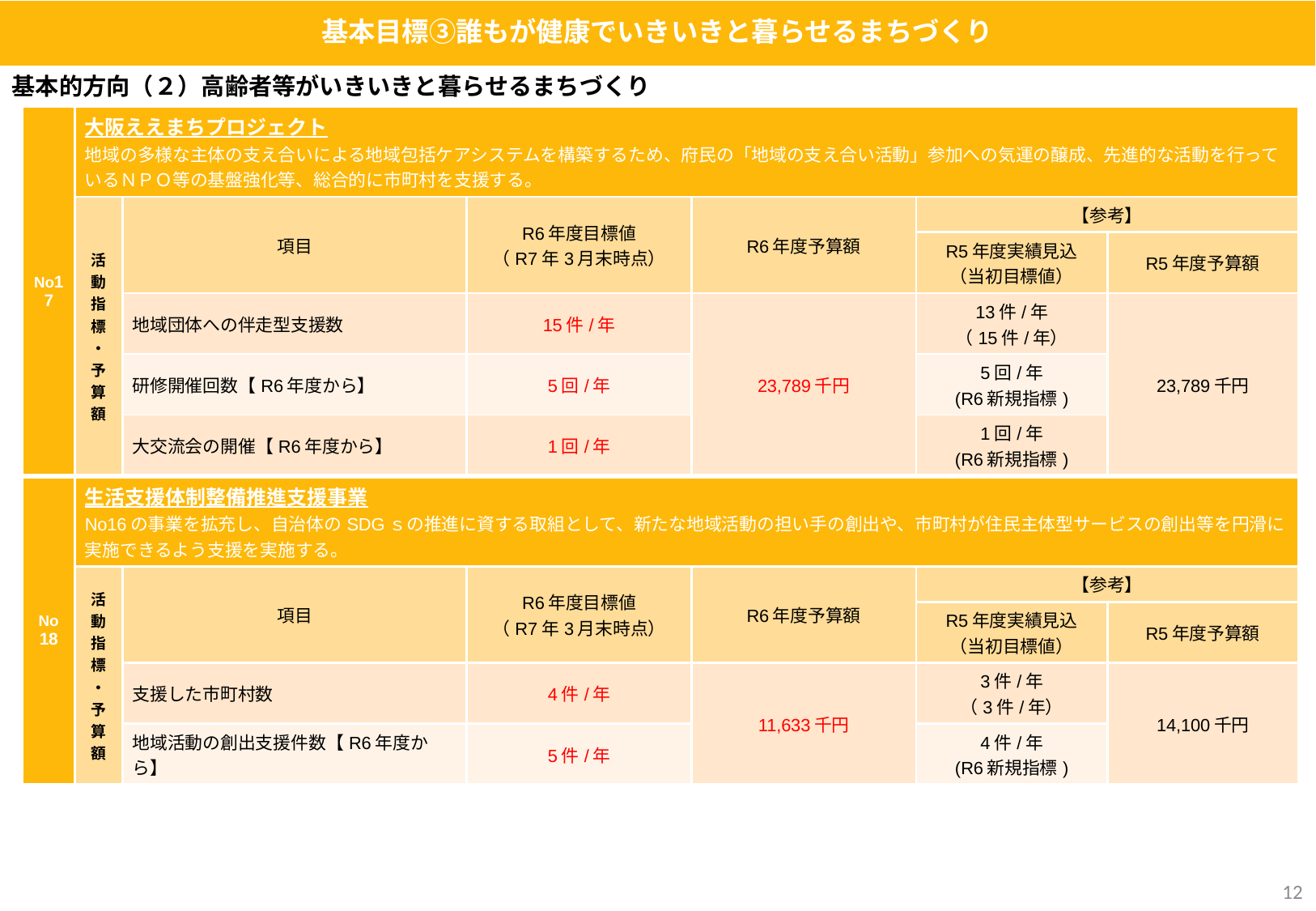

基本目標③誰もが健康でいきいきと暮らせるまちづくり
基本的方向（２）高齢者等がいきいきと暮らせるまちづくり
| No17 | 大阪ええまちプロジェクト 地域の多様な主体の支え合いによる地域包括ケアシステムを構築するため、府民の「地域の支え合い活動」参加への気運の醸成、先進的な活動を行っているＮＰＯ等の基盤強化等、総合的に市町村を支援する。 |  |  |  |  |  |
| --- | --- | --- | --- | --- | --- | --- |
|  | 活動指標・予算額 | 項目 | R6年度目標値 （R7年3月末時点） | R6年度予算額 | 【参考】 |  |
|  | 活動指標・ 実績 | 項目 |  |  | R5年度実績見込 （当初目標値） | R5年度予算額 |
|  |  | 地域団体への伴走型支援数 | 15件/年 | 23,789千円 | 13件/年 （15件/年） | 23,789千円 |
|  |  | 研修開催回数【R6年度から】 | 5回/年 |  | 5回/年 (R6新規指標) |  |
|  |  | 大交流会の開催【R6年度から】 | 1回/年 |  | 1回/年 (R6新規指標) |  |
| No 18 | 生活支援体制整備推進支援事業 No16の事業を拡充し、自治体のSDGｓの推進に資する取組として、新たな地域活動の担い手の創出や、市町村が住民主体型サービスの創出等を円滑に実施できるよう支援を実施する。 |  |  |  |  |  |
|  | 活動指標・予算額 | 項目 | R6年度目標値 （R7年3月末時点） | R6年度予算額 | 【参考】 |  |
|  | 活動指標・実績 | 項目 | 目標値 | 実績値 （前年度実績） | R5年度実績見込 （当初目標値） | R5年度予算額 |
|  |  | 支援した市町村数 | 4件/年 | 11,633千円 | 3件/年 （3件/年） | 14,100千円 |
|  |  | 地域活動の創出支援件数【R6年度から】 | 5件/年 |  | 4件/年 (R6新規指標) |  |
12